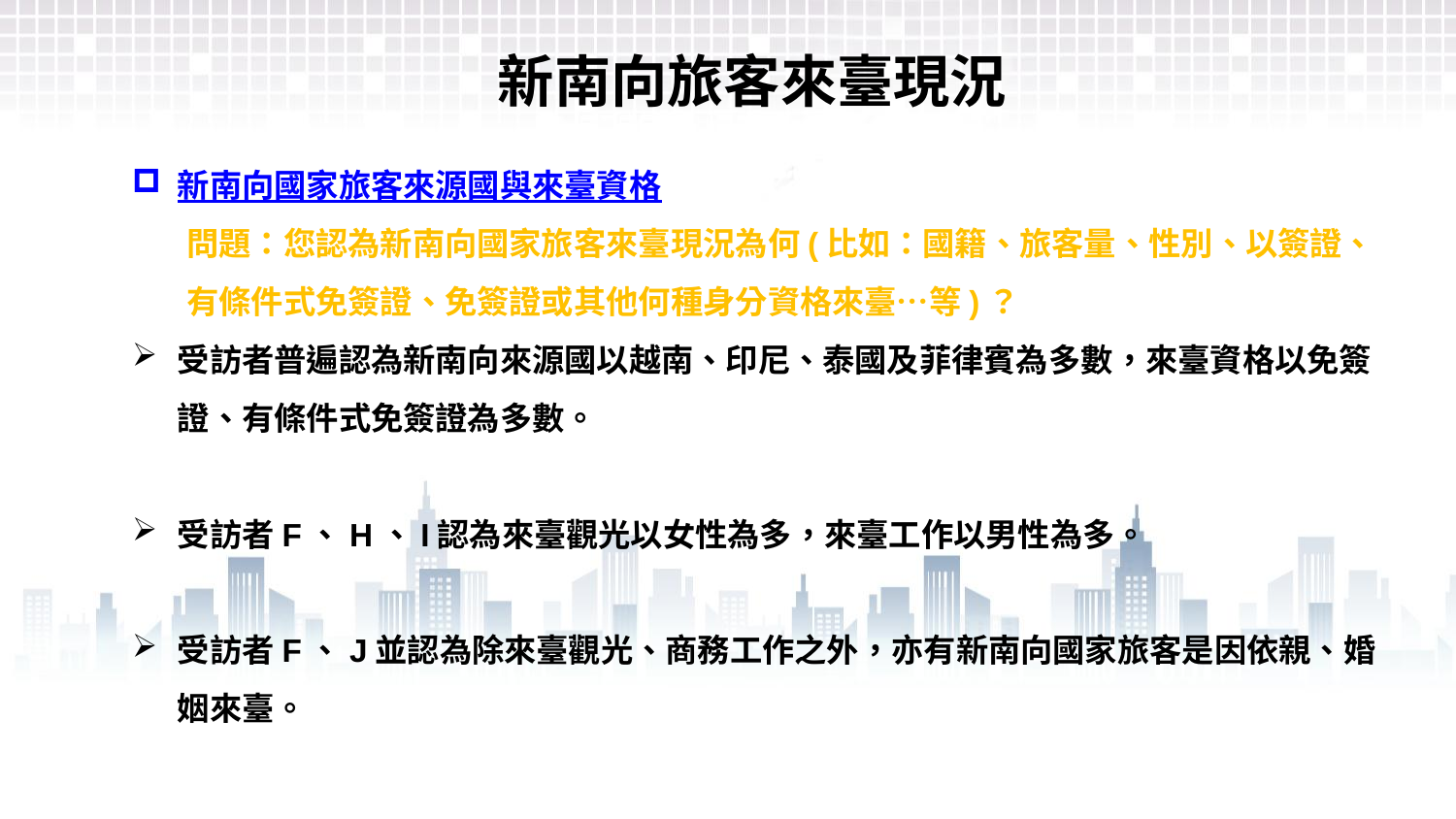

新南向旅客來臺現況
新南向國家旅客來源國與來臺資格
問題：您認為新南向國家旅客來臺現況為何(比如：國籍、旅客量、性別、以簽證、有條件式免簽證、免簽證或其他何種身分資格來臺…等)？
受訪者普遍認為新南向來源國以越南、印尼、泰國及菲律賓為多數，來臺資格以免簽證、有條件式免簽證為多數。

受訪者F、H、I認為來臺觀光以女性為多，來臺工作以男性為多。

受訪者F、J並認為除來臺觀光、商務工作之外，亦有新南向國家旅客是因依親、婚姻來臺。